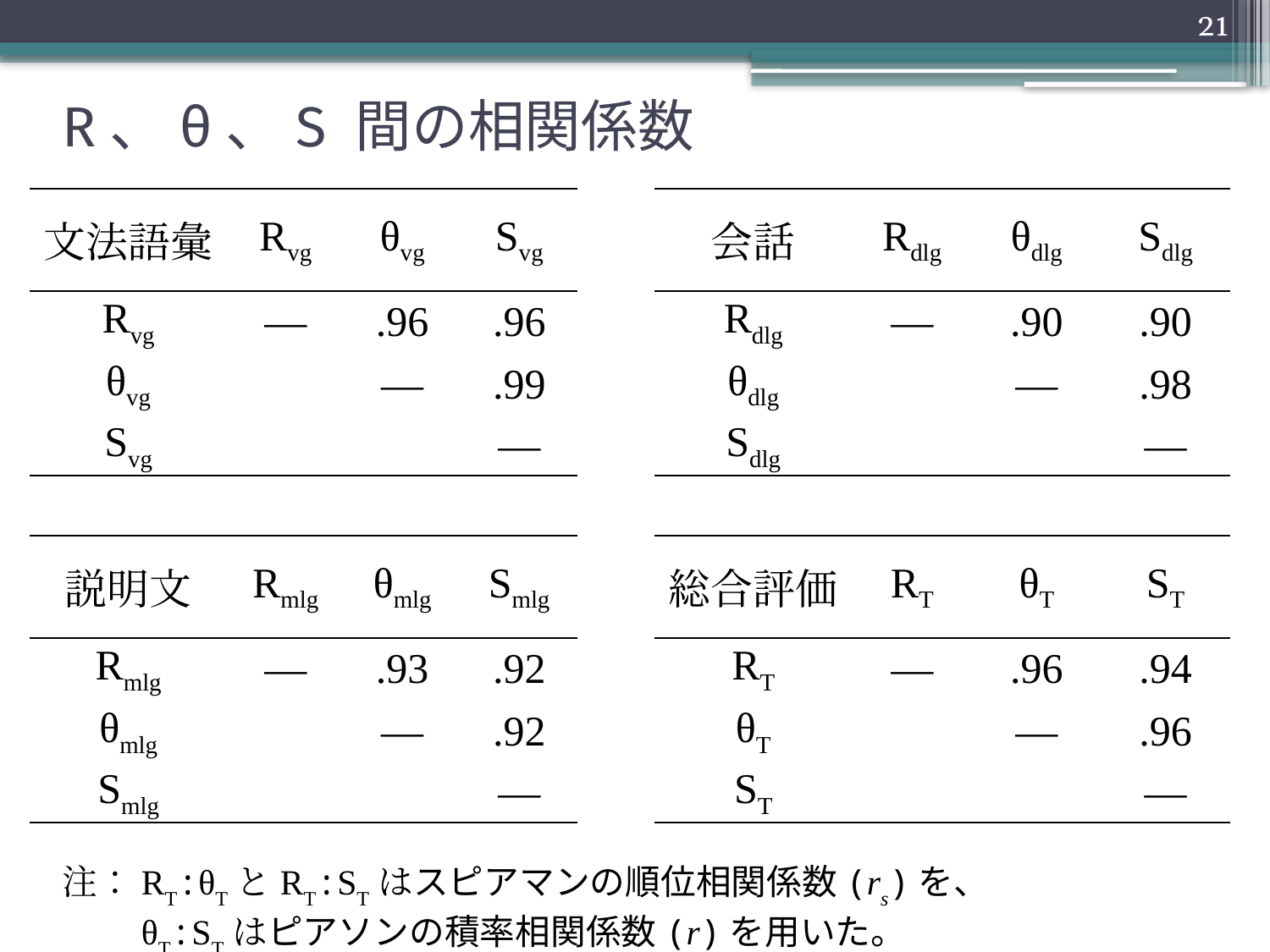

21
# R、θ、S 間の相関係数
| 文法語彙 | Rvg | θvg | Svg |  | 会話 | Rdlg | θdlg | Sdlg |
| --- | --- | --- | --- | --- | --- | --- | --- | --- |
| Rvg | ― | .96 | .96 |  | Rdlg | ― | .90 | .90 |
| θvg |  | ― | .99 |  | θdlg |  | ― | .98 |
| Svg |  |  | ― |  | Sdlg |  |  | ― |
|  |  |  |  |  |  |  |  |  |
| 説明文 | Rmlg | θmlg | Smlg |  | 総合評価 | RT | θT | ST |
| Rmlg | ― | .93 | .92 |  | RT | ― | .96 | .94 |
| θmlg |  | ― | .92 |  | θT |  | ― | .96 |
| Smlg |  |  | ― |  | ST |  |  | ― |
注：RT:θTとRT:STはスピアマンの順位相関係数(rs)を、
　　θT:STはピアソンの積率相関係数(r)を用いた。